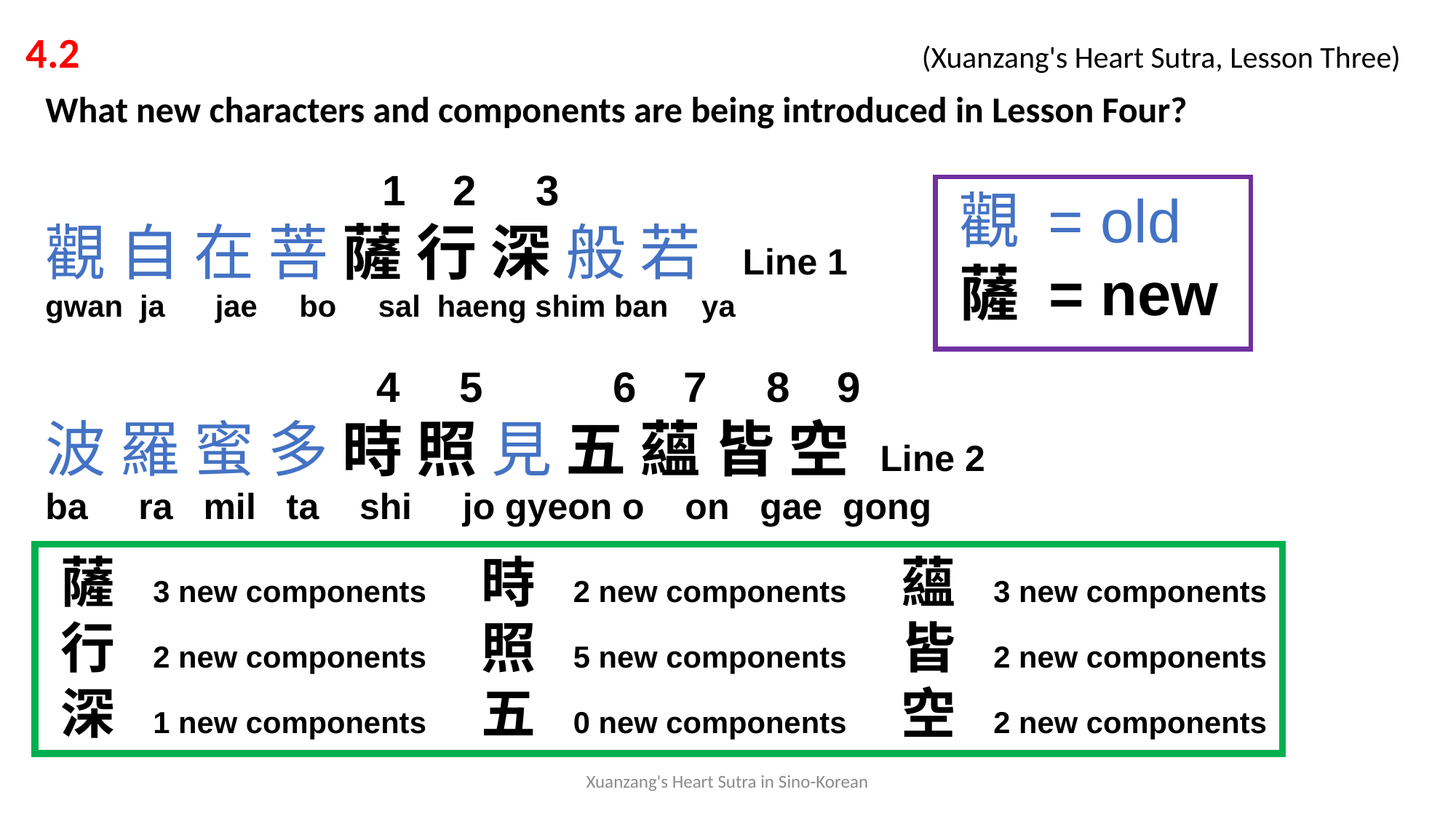

4.2  			  			                         (Xuanzang's Heart Sutra, Lesson Three)
What new characters and components are being introduced in Lesson Four?

                                                  1    2     3
觀 自 在 菩 薩 行 深 般 若  Line 1
gwan  ja      jae     bo     sal  haeng shim ban    ya

                            4     5           6    7     8    9
波 羅 蜜 多 時 照 見 五 蘊 皆 空  Line 2
ba     ra   mil   ta    shi     jo gyeon o    on   gae  gong

觀 = old
薩 = new

薩  3 new components
行  2 new components
深  1 new components
時  2 new components
照  5 new components
五  0 new components
蘊  3 new components
皆  2 new components
空  2 new components

Xuanzang's Heart Sutra in Sino-Korean